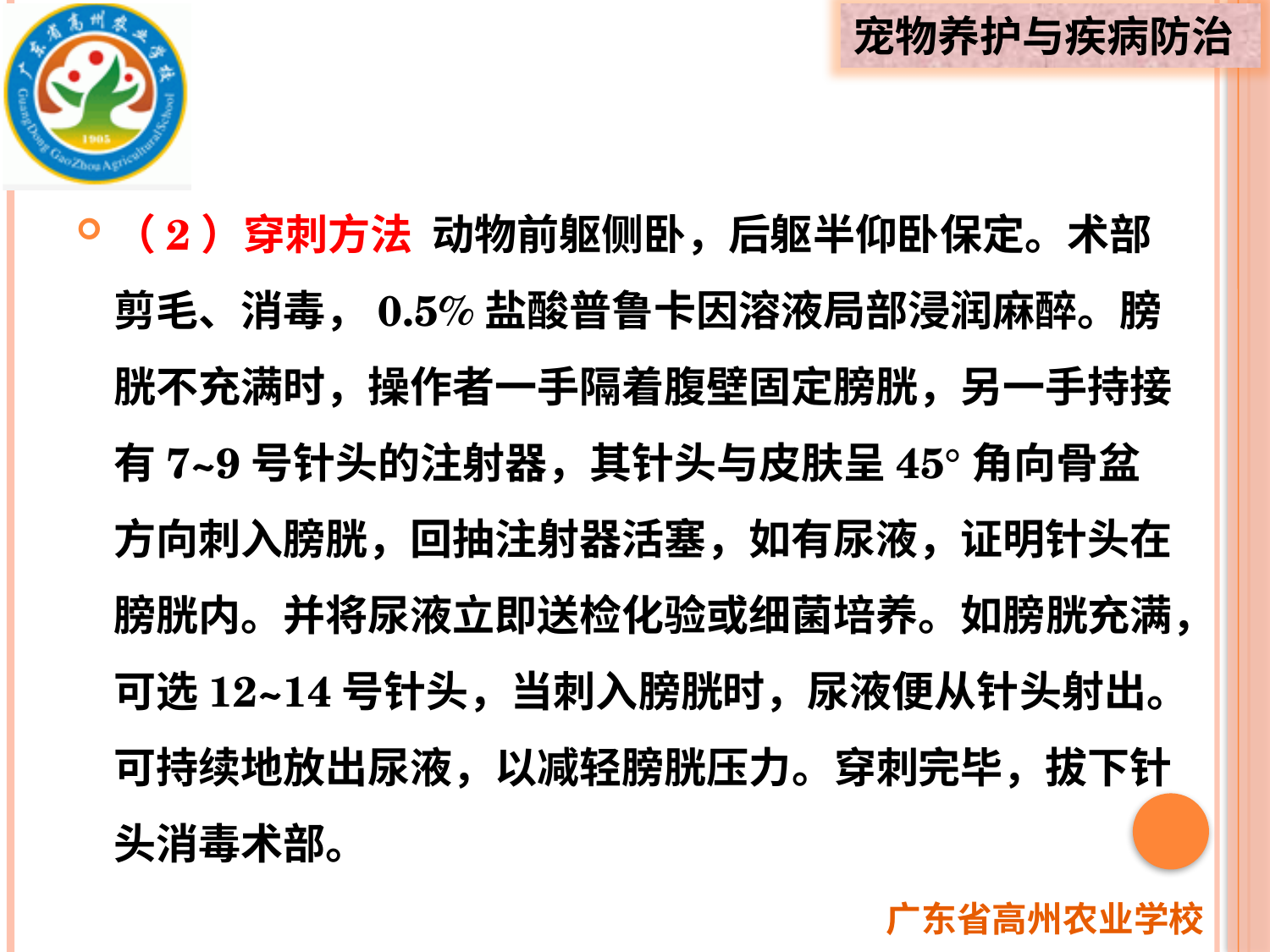

（2）穿刺方法  动物前躯侧卧，后躯半仰卧保定。术部剪毛、消毒，0.5%盐酸普鲁卡因溶液局部浸润麻醉。膀胱不充满时，操作者一手隔着腹壁固定膀胱，另一手持接有7~9号针头的注射器，其针头与皮肤呈45°角向骨盆方向刺入膀胱，回抽注射器活塞，如有尿液，证明针头在膀胱内。并将尿液立即送检化验或细菌培养。如膀胱充满，可选12~14号针头，当刺入膀胱时，尿液便从针头射出。可持续地放出尿液，以减轻膀胱压力。穿刺完毕，拔下针头消毒术部。